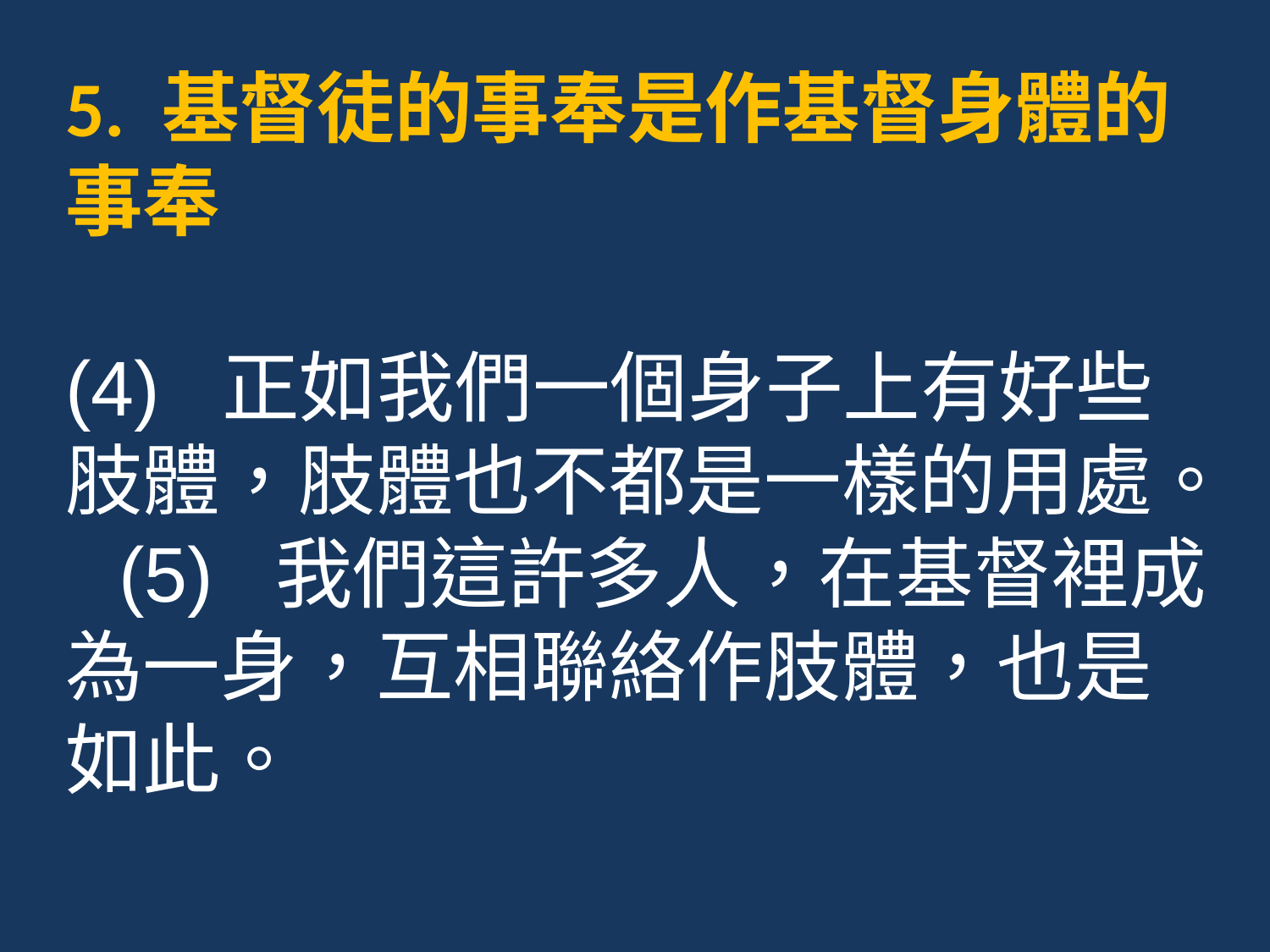

5. 基督徒的事奉是作基督身體的事奉

(4)  正如我們一個身子上有好些肢體，肢體也不都是一樣的用處。  (5)  我們這許多人，在基督裡成為一身，互相聯絡作肢體，也是如此。